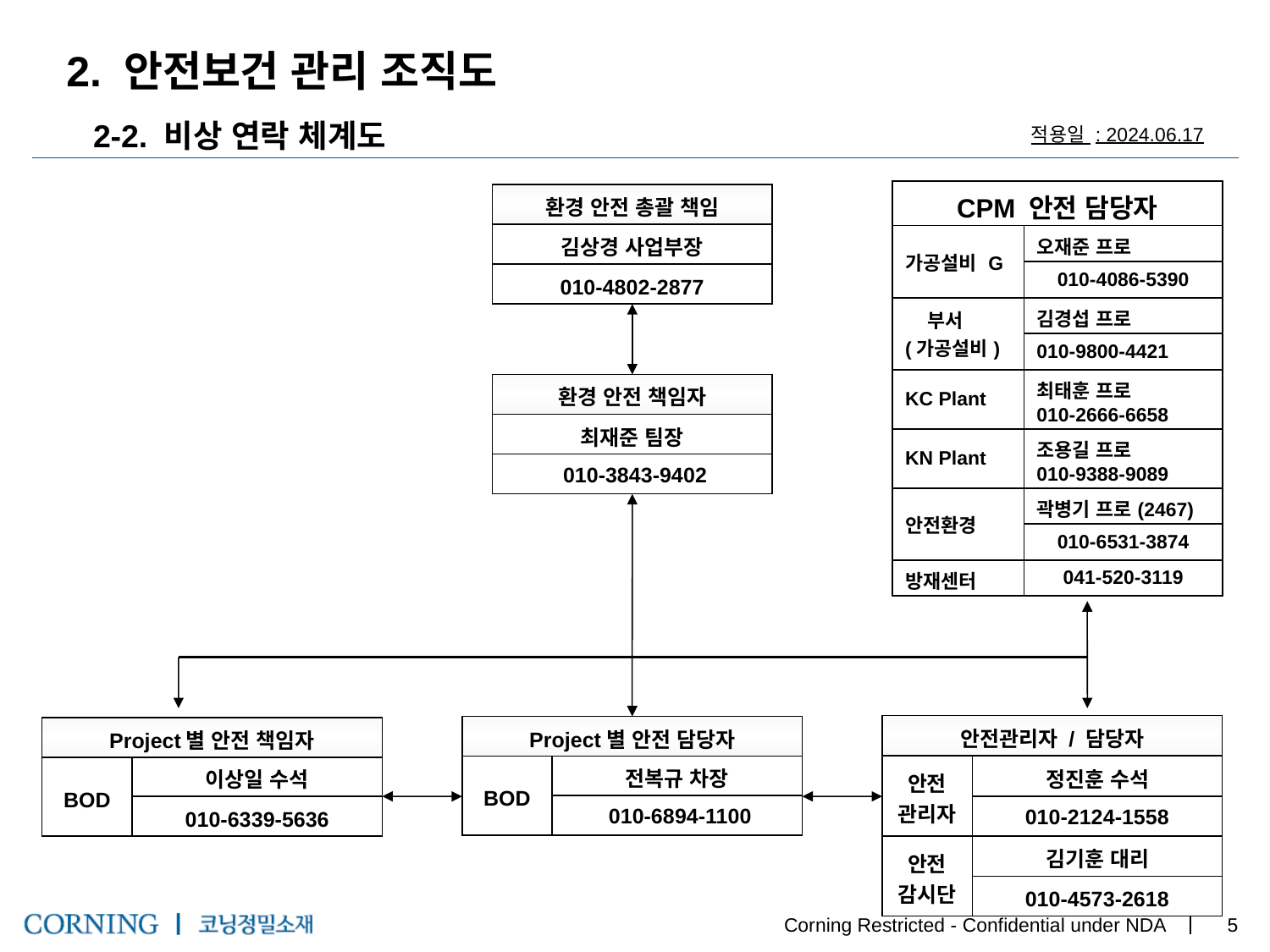

2. 안전보건 관리 조직도
2-2. 비상 연락 체계도
적용일 : 2024.06.17
| CPM 안전 담당자 |  |
| --- | --- |
| 가공설비 G | 오재준 프로 |
|  | 010-4086-5390 |
| 부서 (가공설비) | 김경섭 프로 |
|  | 010-9800-4421 |
| KC Plant | 최태훈 프로 010-2666-6658 |
| KN Plant | 조용길 프로 010-9388-9089 |
| 안전환경 | 곽병기 프로(2467) |
|  | 010-6531-3874 |
| 방재센터 | 041-520-3119 |
환경 안전 총괄 책임
김상경 사업부장
010-4802-2877
환경 안전 책임자
최재준 팀장
 010-3843-9402

안전관리자 / 담당자
Project별 안전 담당자
Project별 안전 책임자
BOD
전복규 차장
안전
관리자
정진훈 수석
BOD
이상일 수석
 010-6894-1100
010-2124-1558
010-6339-5636

안전
감시단
김기훈 대리
010-4573-2618